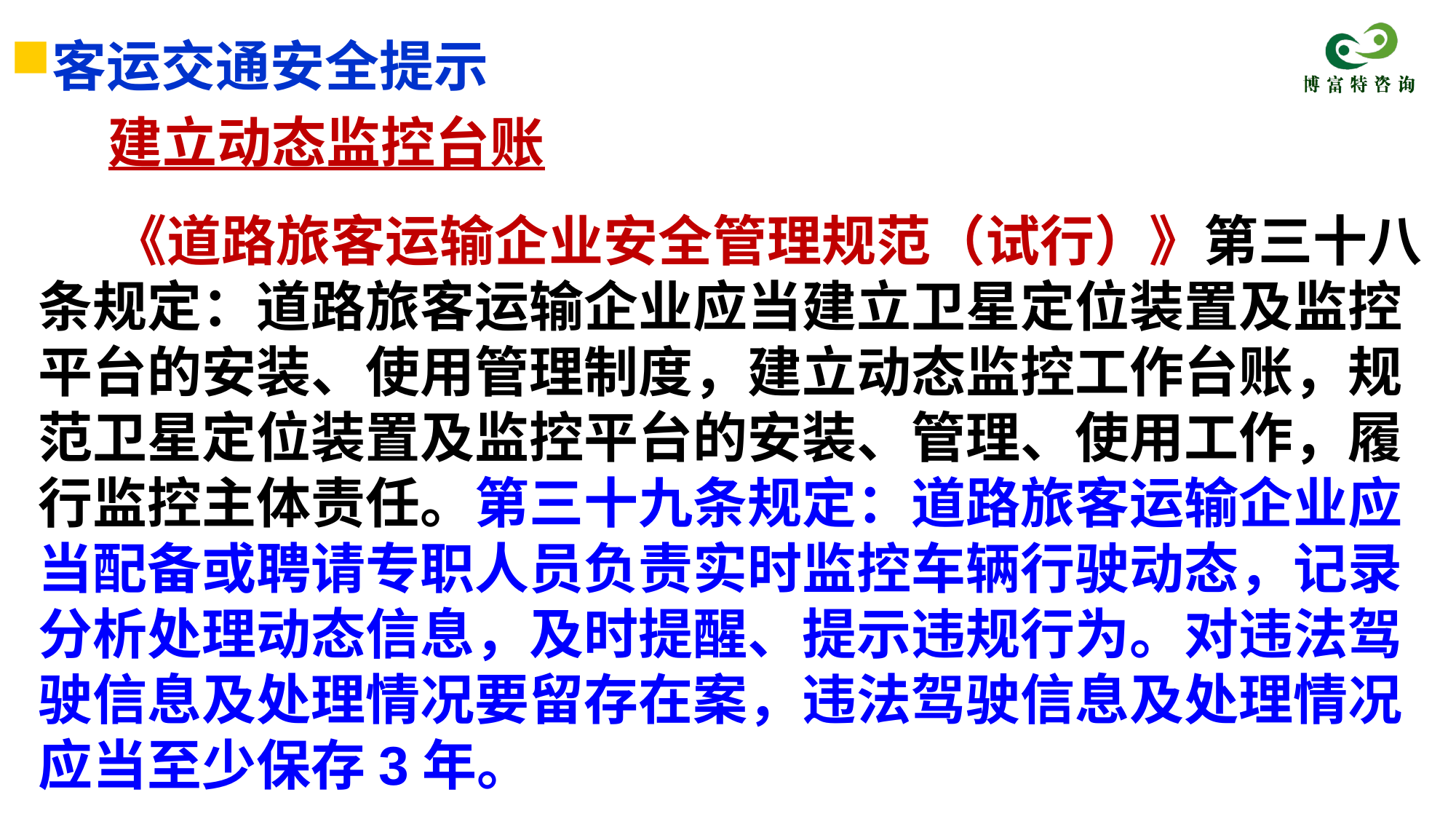

客运交通安全提示
      建立动态监控台账
      《道路旅客运输企业安全管理规范（试行）》第三十八条规定：道路旅客运输企业应当建立卫星定位装置及监控平台的安装、使用管理制度，建立动态监控工作台账，规范卫星定位装置及监控平台的安装、管理、使用工作，履行监控主体责任。第三十九条规定：道路旅客运输企业应当配备或聘请专职人员负责实时监控车辆行驶动态，记录分析处理动态信息，及时提醒、提示违规行为。对违法驾驶信息及处理情况要留存在案，违法驾驶信息及处理情况应当至少保存3年。